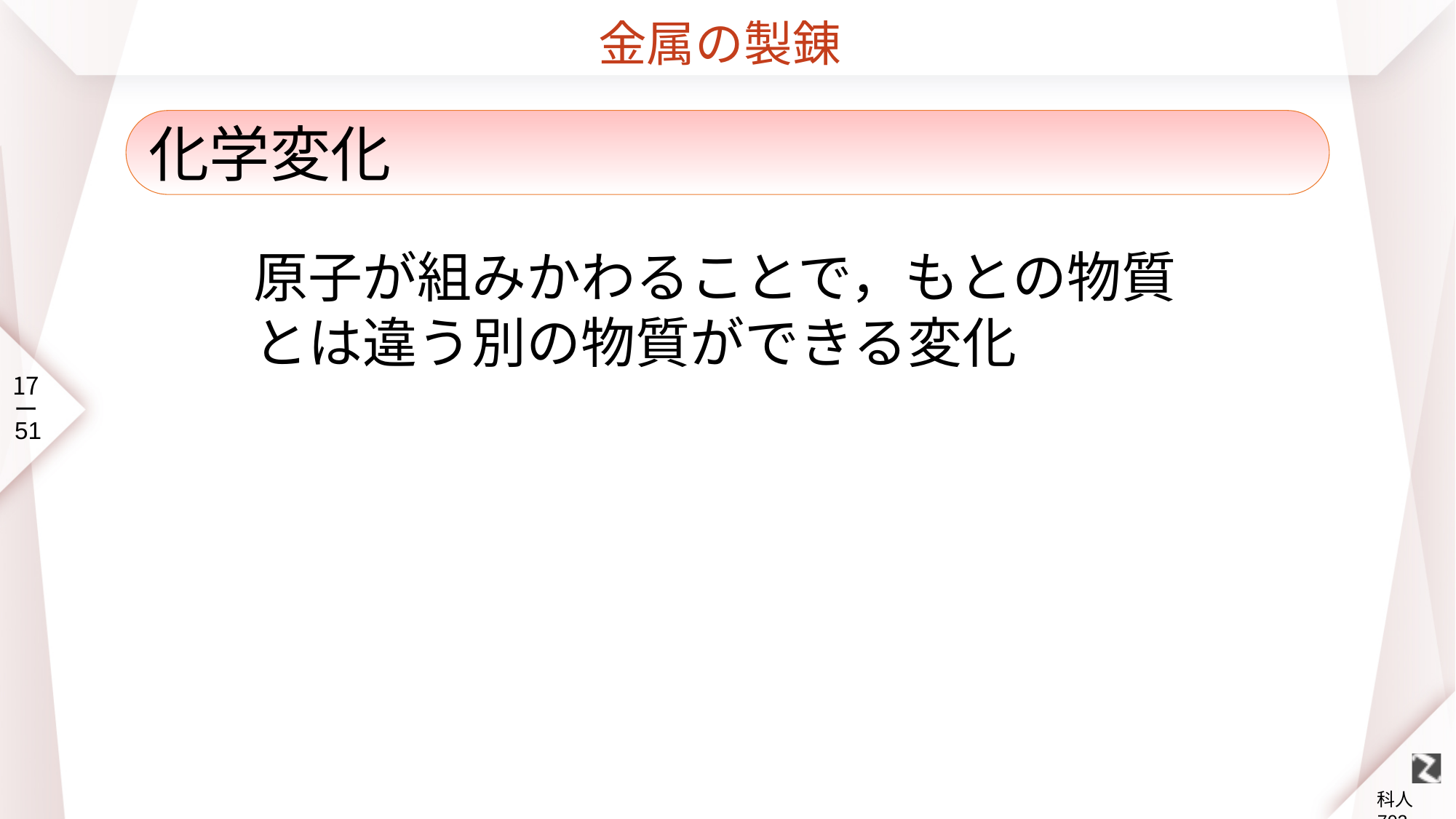

# 金属の製錬
２章　１節　|　２　金属

化学変化
原子が組みかわることで，もとの物質とは違う別の物質ができる変化